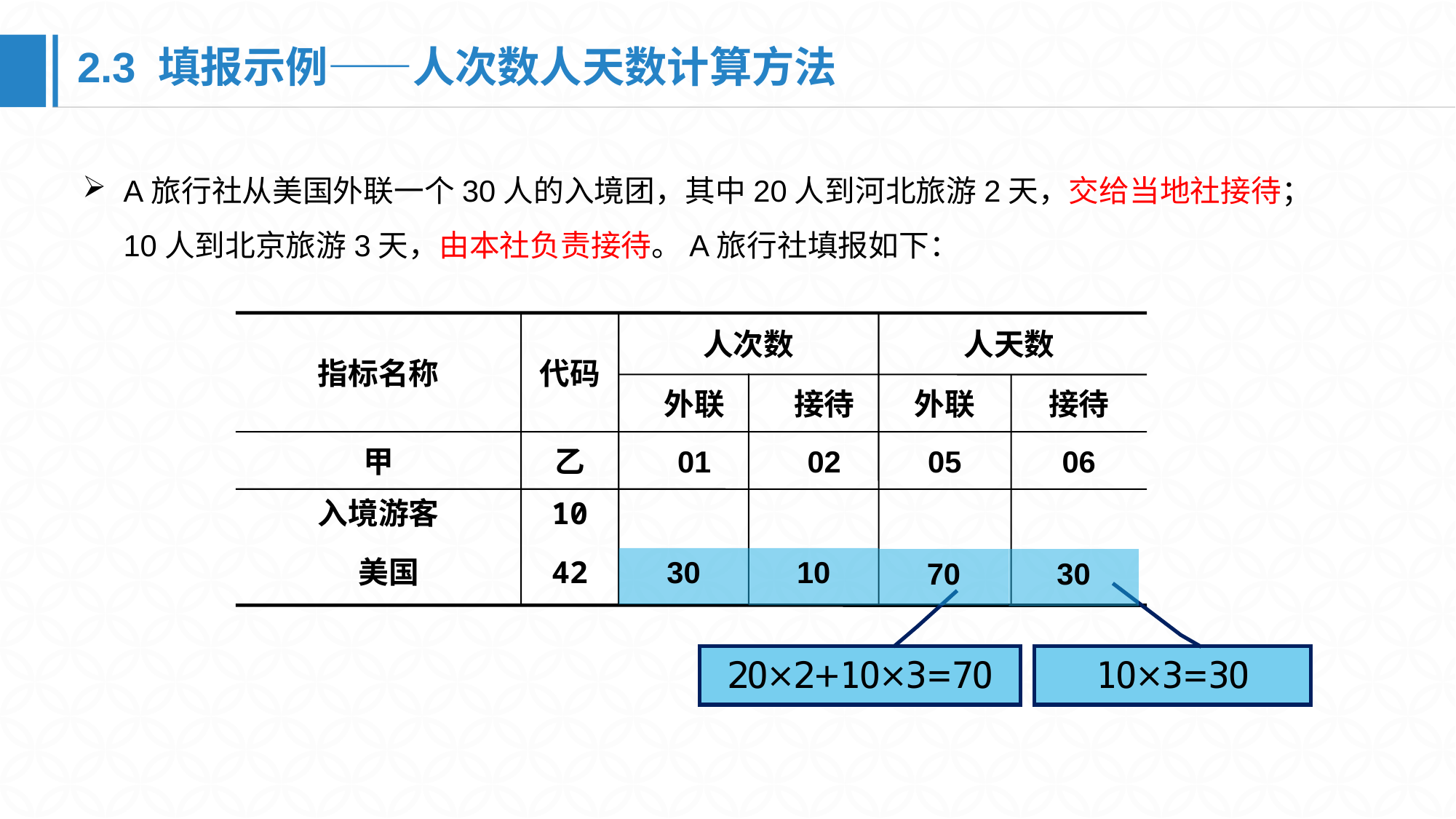

2.3 填报示例——人次数人天数计算方法

A旅行社从美国外联一个30人的入境团，其中20人到河北旅游2天，交给当地社接待；10人到北京旅游3天，由本社负责接待。A旅行社填报如下：
指标名称
代码
人次数
人天数
外联
接待
外联
接待
甲
乙
01
02
05
06
入境游客
10
  美国
42

30
10
70
30

20×2+10×3=70
10×3=30